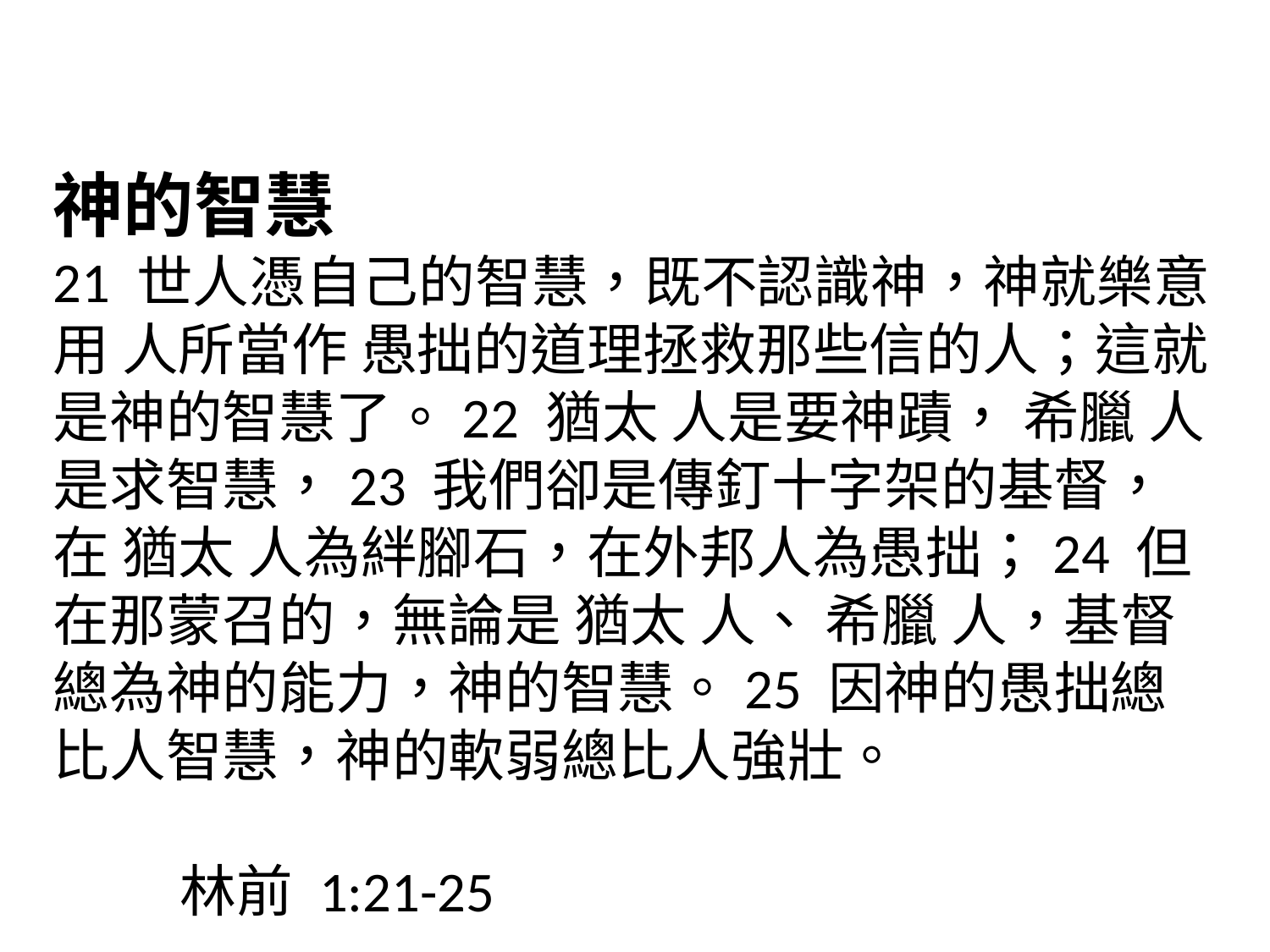

神的智慧
21 世人憑自己的智慧，既不認識神，神就樂意用 人所當作 愚拙的道理拯救那些信的人；這就是神的智慧了。22 猶太 人是要神蹟， 希臘 人是求智慧，23 我們卻是傳釘十字架的基督，在 猶太 人為絆腳石，在外邦人為愚拙；24 但在那蒙召的，無論是 猶太 人、 希臘 人，基督總為神的能力，神的智慧。25 因神的愚拙總比人智慧，神的軟弱總比人強壯。
										林前 1:21-25